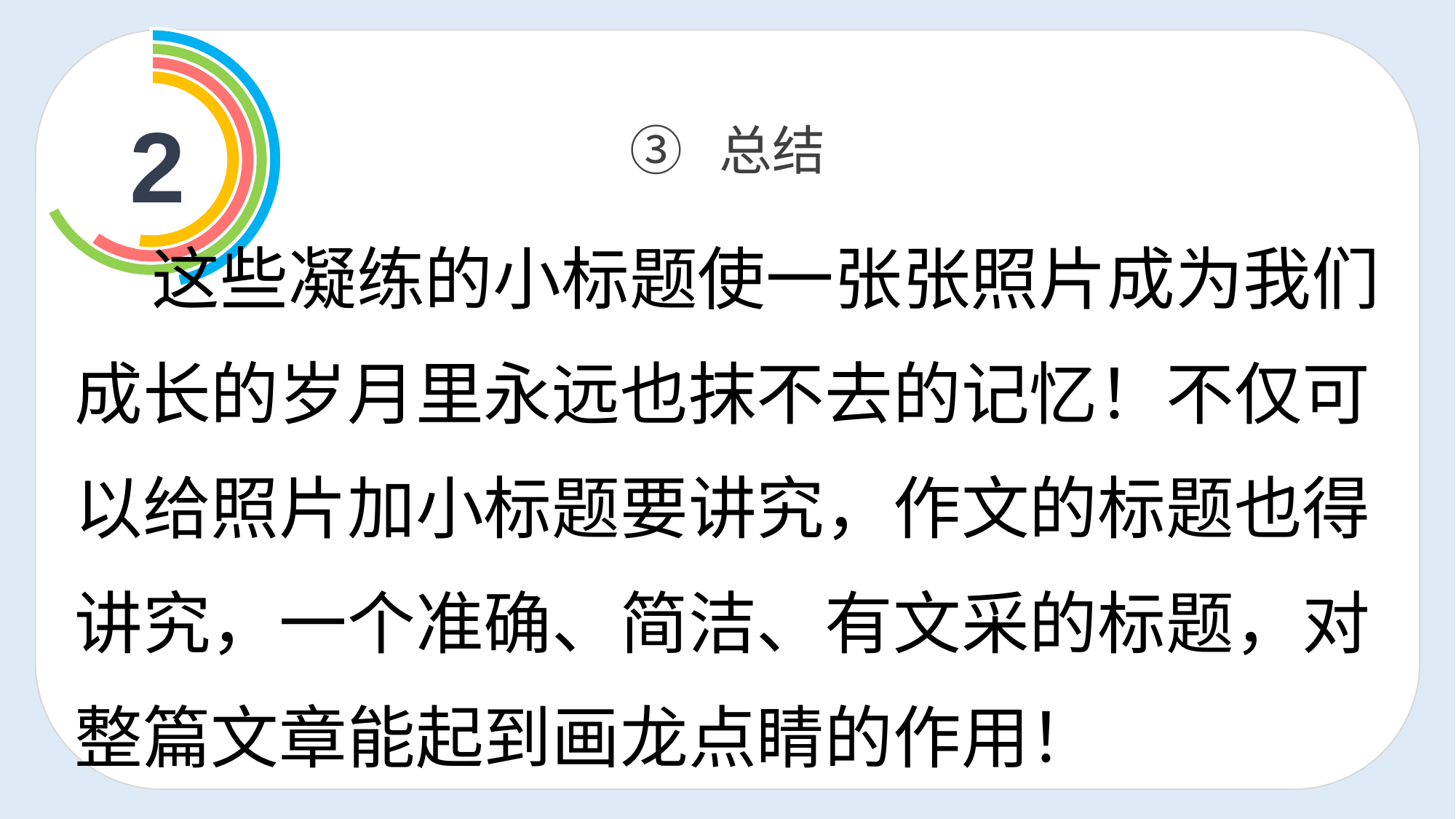

2

③  总结
    这些凝练的小标题使一张张照片成为我们成长的岁月里永远也抹不去的记忆！不仅可以给照片加小标题要讲究，作文的标题也得讲究，一个准确、简洁、有文采的标题，对整篇文章能起到画龙点睛的作用！